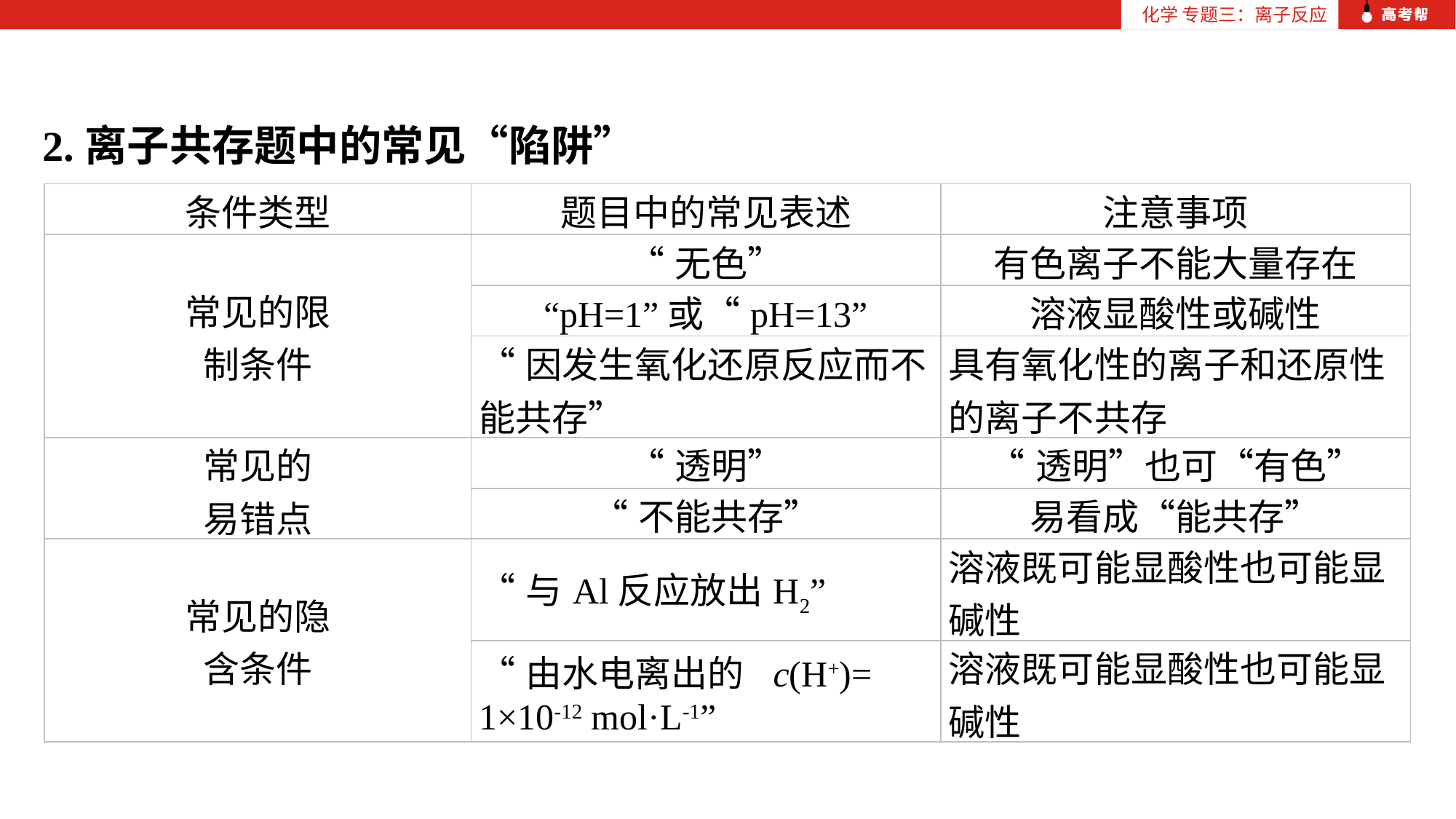

化学 专题三：离子反应
2.离子共存题中的常见“陷阱”

| 条件类型 | 题目中的常见表述 | 注意事项 |
| --- | --- | --- |
| 常见的限 制条件 | “无色” | 有色离子不能大量存在 |
|  | “pH=1”或“pH=13” | 溶液显酸性或碱性 |
|  | “因发生氧化还原反应而不能共存” | 具有氧化性的离子和还原性的离子不共存 |
| 常见的 易错点 | “透明” | “透明”也可“有色” |
|  | “不能共存” | 易看成“能共存” |
| 常见的隐 含条件 | “与Al反应放出H2” | 溶液既可能显酸性也可能显碱性 |
|  | “由水电离出的 c(H+)= 1×10-12 mol·L-1” | 溶液既可能显酸性也可能显碱性 |